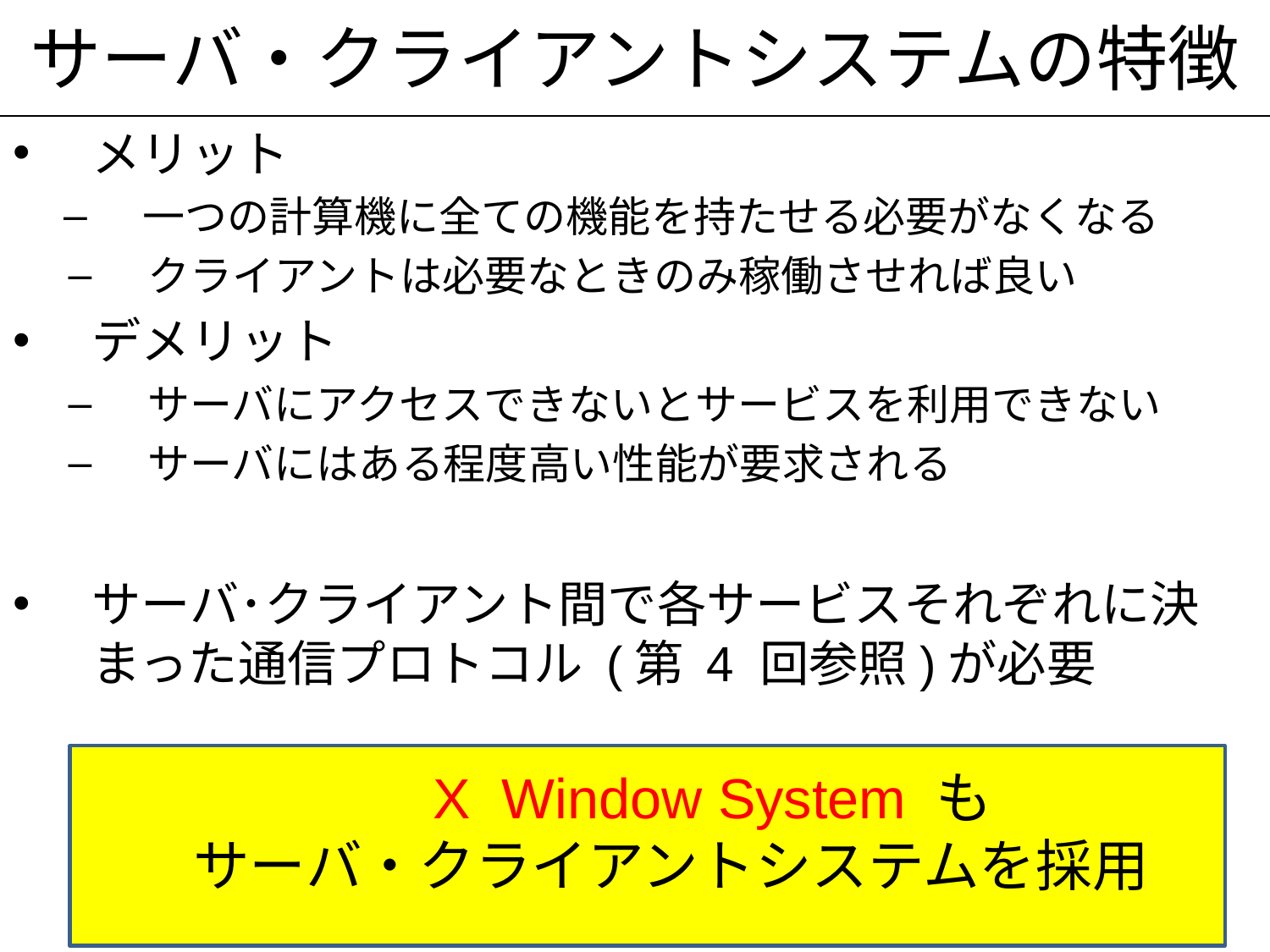

# サーバ・クライアントシステムの特徴
メリット
一つの計算機に全ての機能を持たせる必要がなくなる
クライアントは必要なときのみ稼働させれば良い
デメリット
サーバにアクセスできないとサービスを利用できない
サーバにはある程度高い性能が要求される

サーバ･クライアント間で各サービスそれぞれに決まった通信プロトコル (第 4 回参照)が必要

　　　　X  Window System も
サーバ・クライアントシステムを採用

7